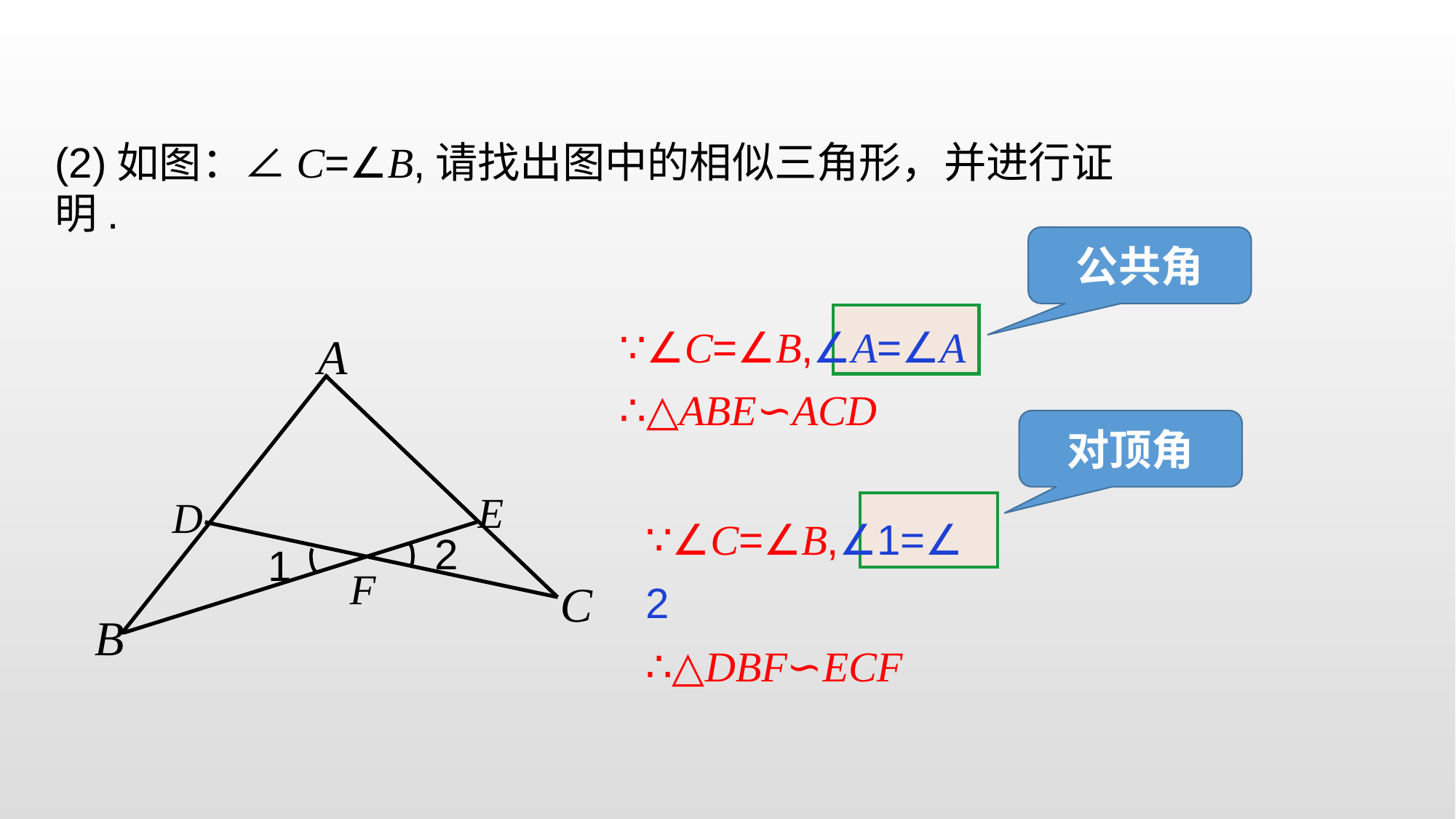

(2)如图：∠C=∠B,请找出图中的相似三角形，并进行证明.
公共角
∵∠C=∠B,∠A=∠A
∴△ABE∽ACD

A
C
B
E
D
对顶角

∵∠C=∠B,∠1=∠2
∴△DBF∽ECF
2
1

F